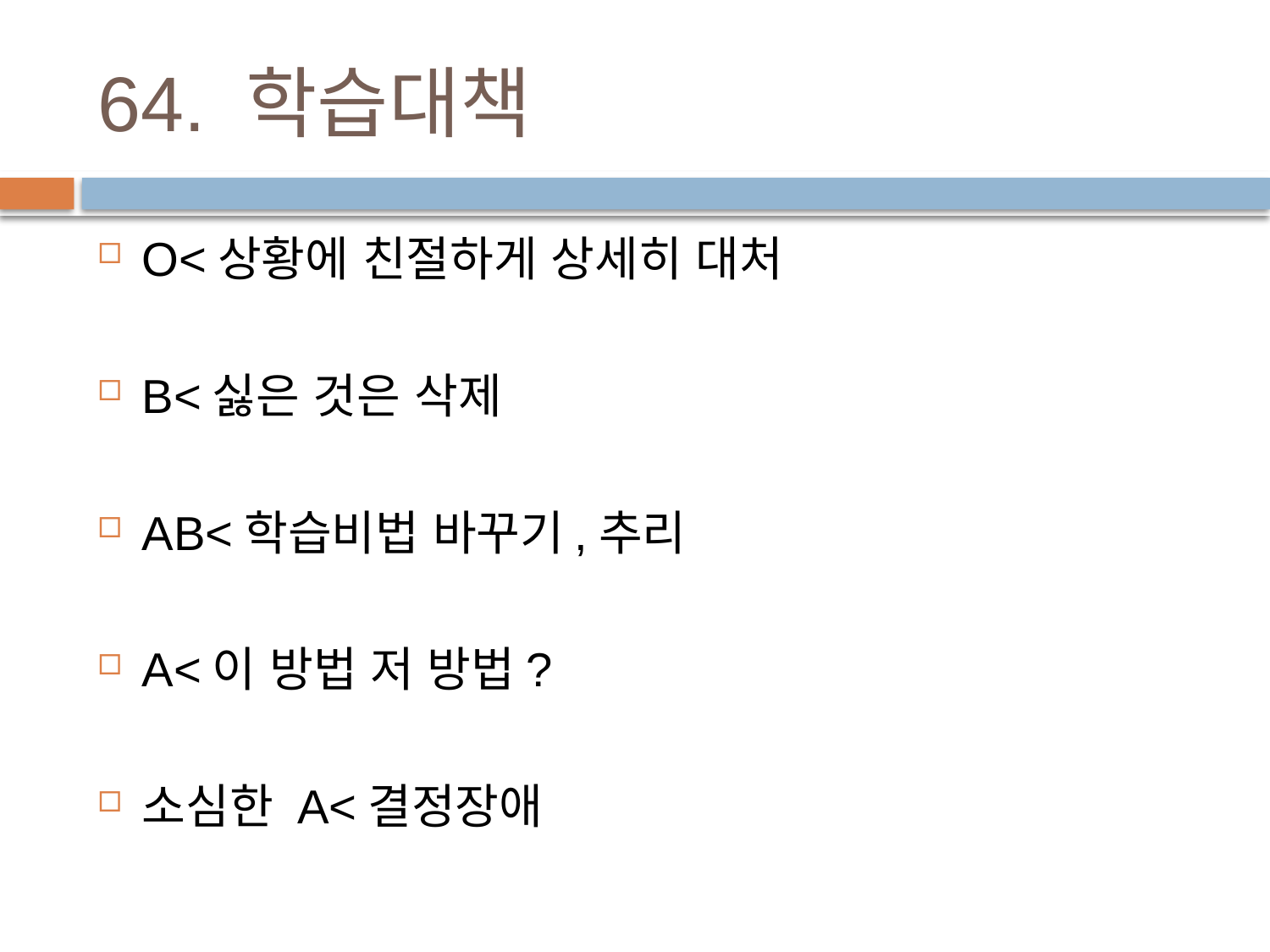

# 64. 학습대책
O<상황에 친절하게 상세히 대처

B<싫은 것은 삭제

AB<학습비법 바꾸기,추리

A<이 방법 저 방법?

소심한 A<결정장애